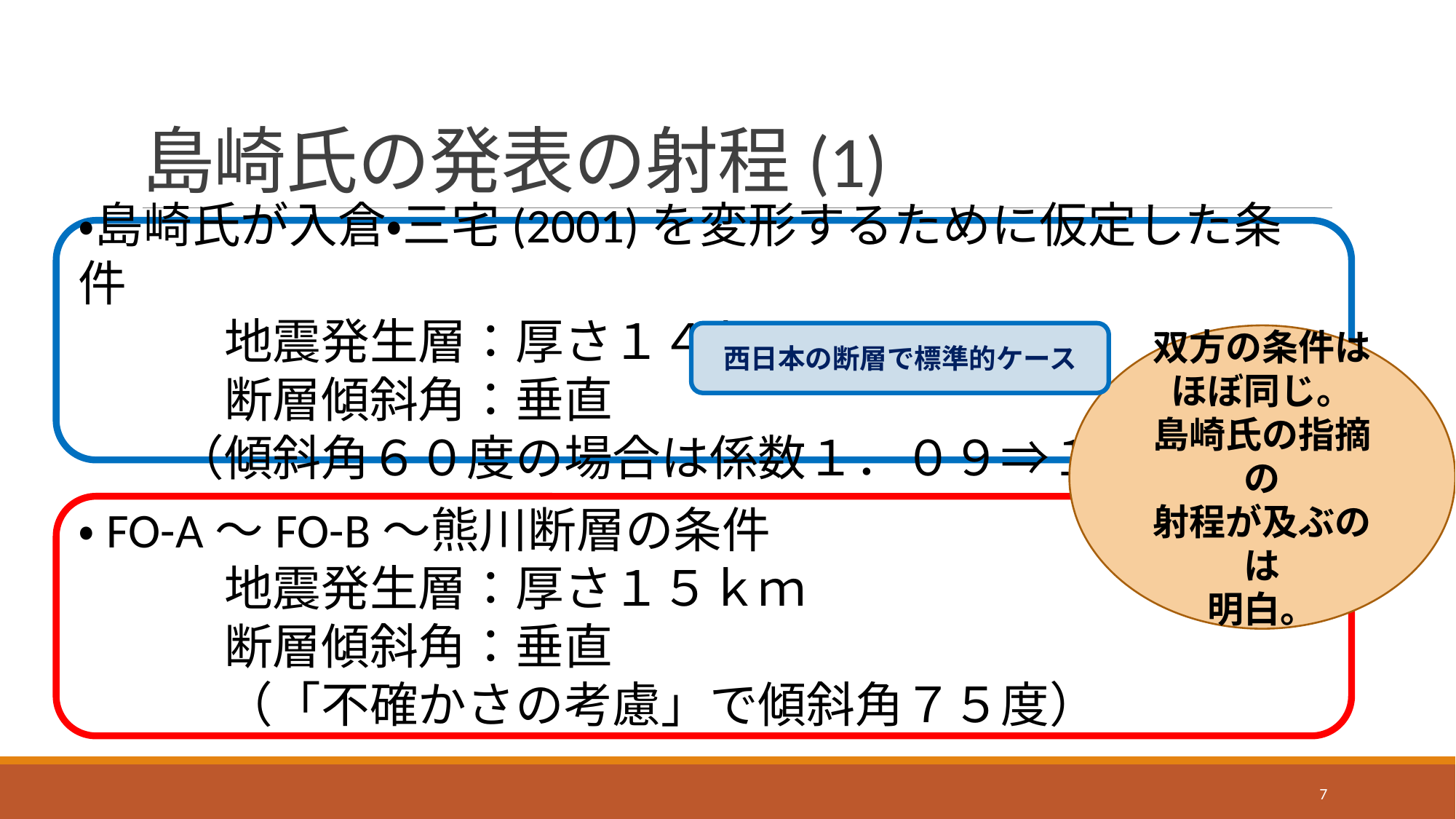

# 島崎氏の発表の射程(1)
・島崎氏が入倉・三宅(2001)を変形するために仮定した条件
　　　地震発生層：厚さ１４ｋｍ
　　　断層傾斜角：垂直
　　（傾斜角６０度の場合は係数１．０９⇒１．４５）

西日本の断層で標準的ケース
双方の条件は
ほぼ同じ。
島崎氏の指摘の
射程が及ぶのは
明白。
・FO-A～FO-B～熊川断層の条件
　　　地震発生層：厚さ１５ｋｍ
　　　断層傾斜角：垂直
　　　（「不確かさの考慮」で傾斜角７５度）
7